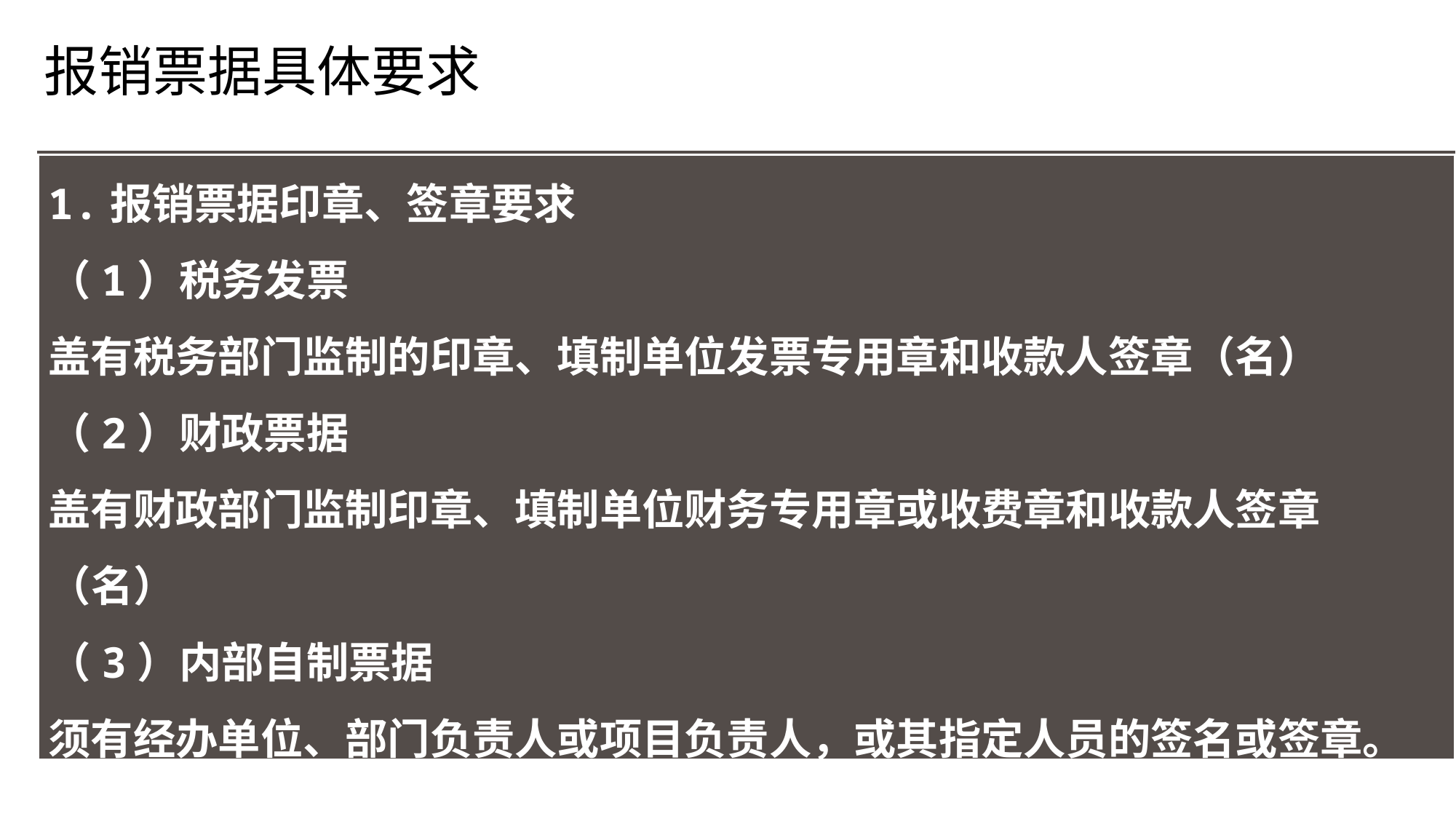

报销票据具体要求

1.报销票据印章、签章要求
（1）税务发票
盖有税务部门监制的印章、填制单位发票专用章和收款人签章（名）
（2）财政票据
盖有财政部门监制印章、填制单位财务专用章或收费章和收款人签章（名）
（3）内部自制票据
须有经办单位、部门负责人或项目负责人，或其指定人员的签名或签章。